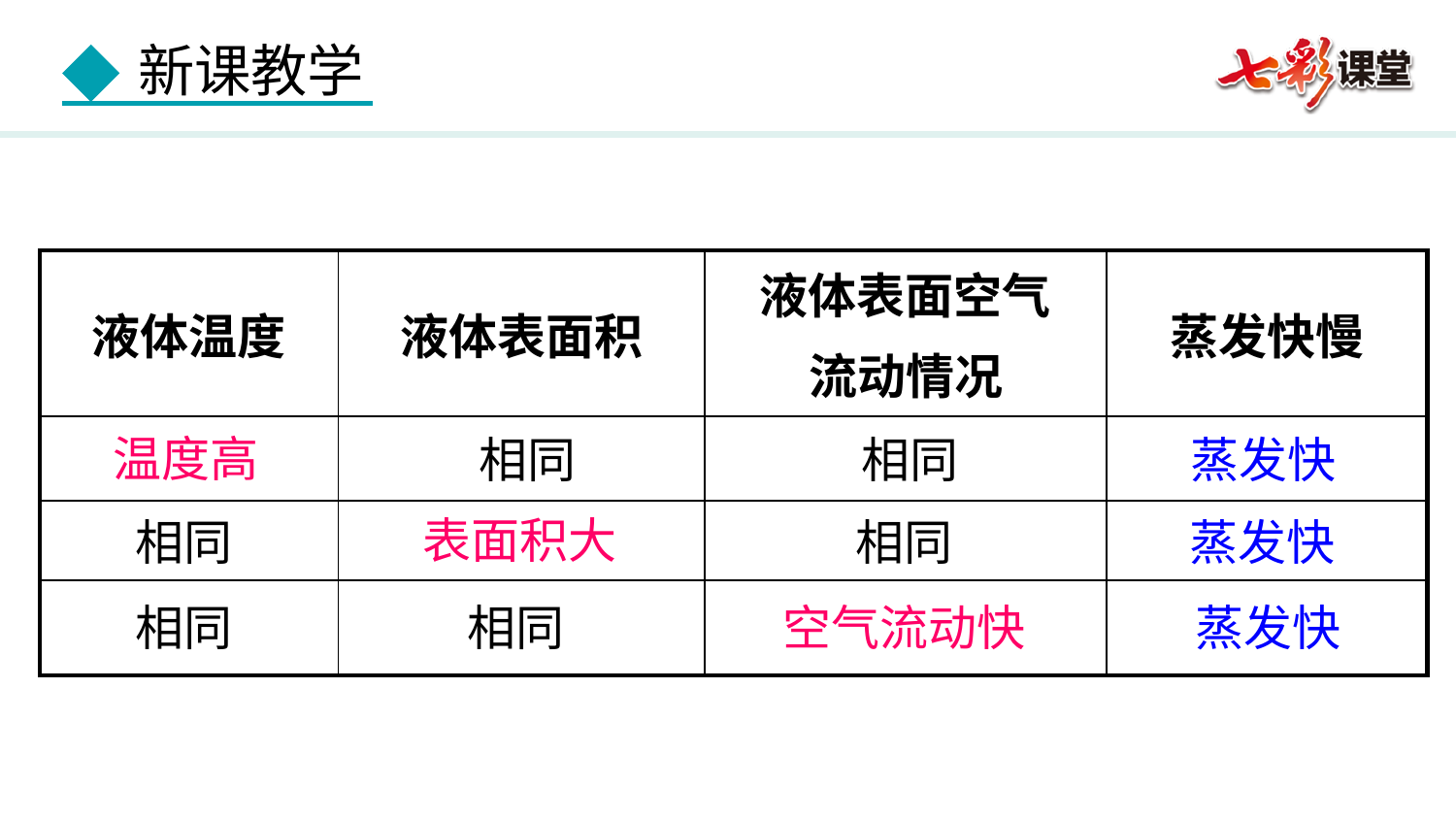

| 液体温度 | 液体表面积 | 液体表面空气 流动情况 | 蒸发快慢 |
| --- | --- | --- | --- |
|  |  |  |  |
|  |  |  |  |
|  |  |  |  |
温度高
蒸发快
相同
相同
表面积大
蒸发快
相同
相同
相同
相同
空气流动快
蒸发快